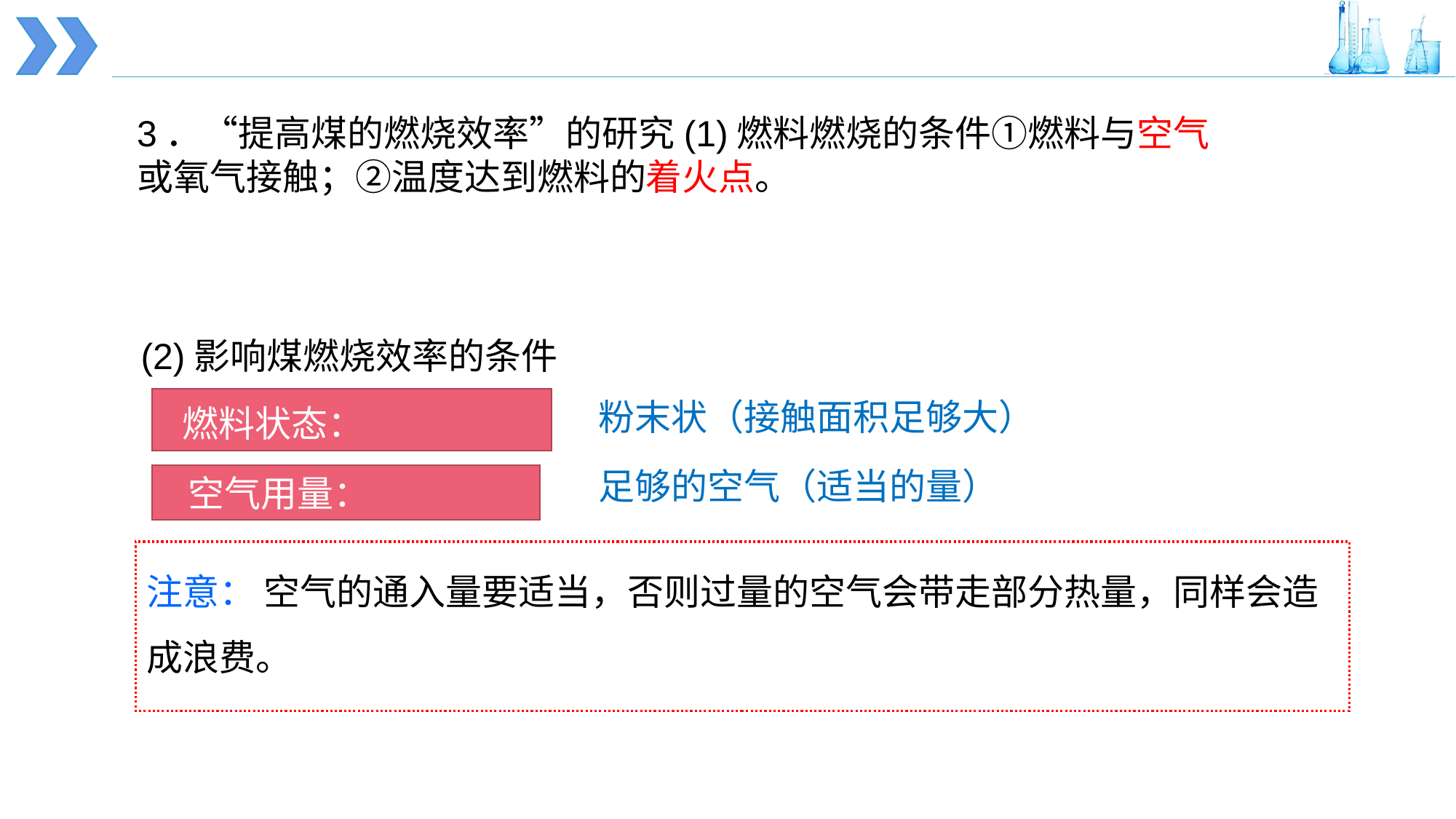

3．“提高煤的燃烧效率”的研究(1)燃料燃烧的条件①燃料与空气或氧气接触；②温度达到燃料的着火点。

 (2)影响煤燃烧效率的条件
 燃料状态：
粉末状（接触面积足够大）
足够的空气（适当的量）
  空气用量：
注意： 空气的通入量要适当，否则过量的空气会带走部分热量，同样会造成浪费。